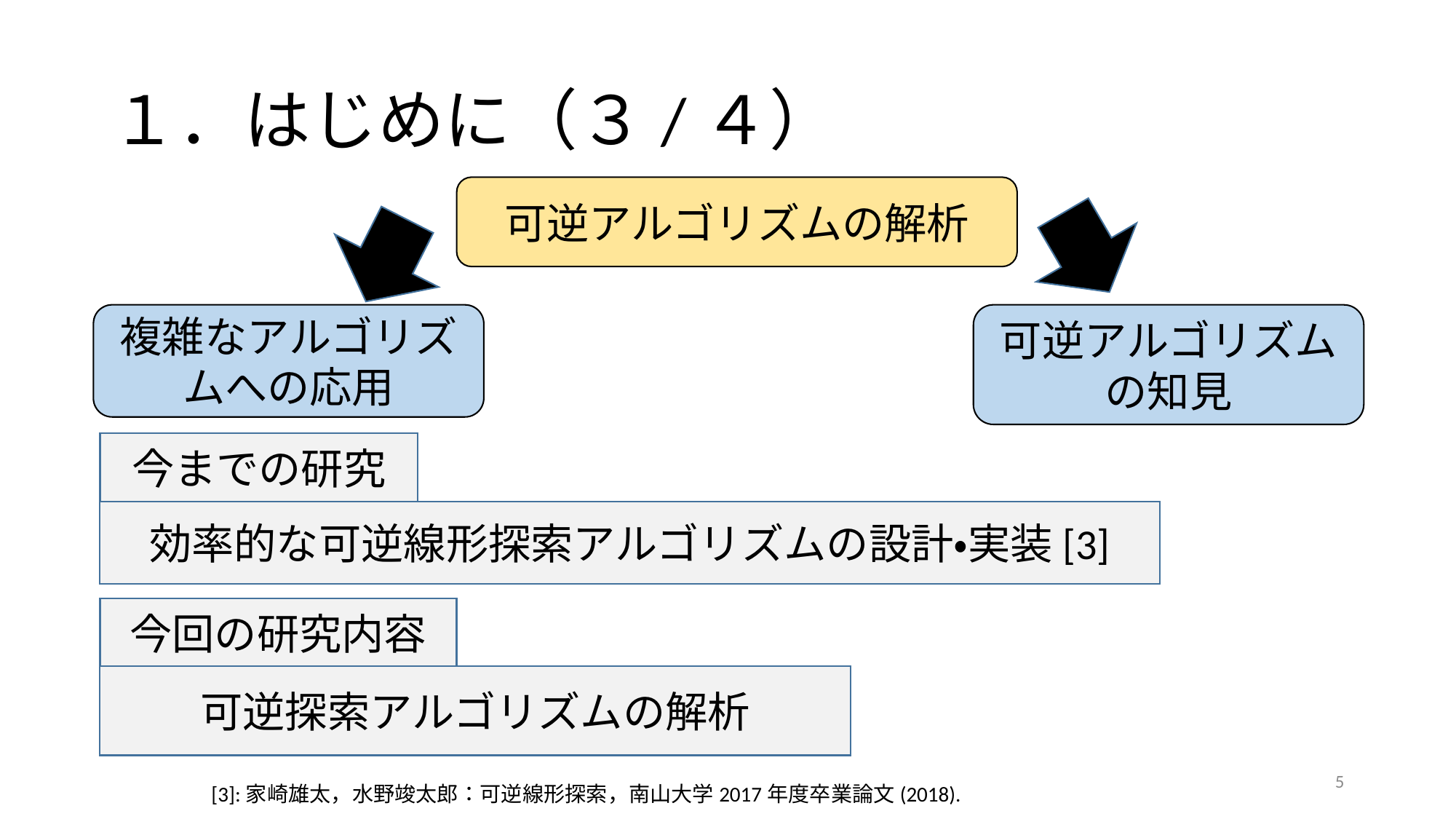

# １．はじめに（３/４）
可逆アルゴリズムの解析

複雑なアルゴリズムへの応用
可逆アルゴリズムの知見
今までの研究
効率的な可逆線形探索アルゴリズムの設計・実装[3]
今回の研究内容
可逆探索アルゴリズムの解析
5
[3]:家崎雄太，水野竣太郎：可逆線形探索，南山大学2017年度卒業論文(2018).